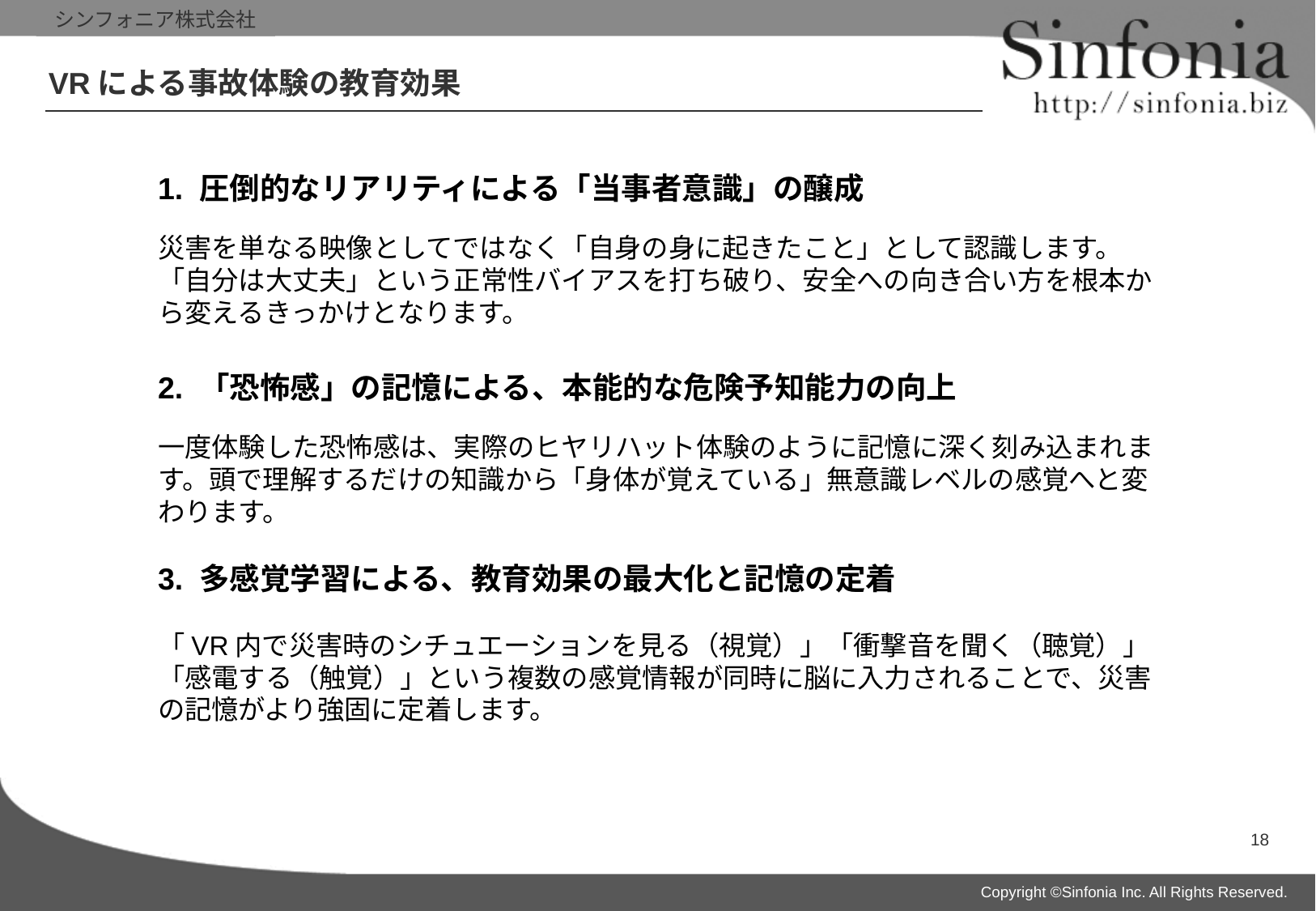

# VRによる事故体験の教育効果
1. 圧倒的なリアリティによる「当事者意識」の醸成
災害を単なる映像としてではなく「自身の身に起きたこと」として認識します。「自分は大丈夫」という正常性バイアスを打ち破り、安全への向き合い方を根本から変えるきっかけとなります。
2. 「恐怖感」の記憶による、本能的な危険予知能力の向上
一度体験した恐怖感は、実際のヒヤリハット体験のように記憶に深く刻み込まれます。頭で理解するだけの知識から「身体が覚えている」無意識レベルの感覚へと変わります。

3. 多感覚学習による、教育効果の最大化と記憶の定着

「VR内で災害時のシチュエーションを見る（視覚）」「衝撃音を聞く（聴覚）」「感電する（触覚）」という複数の感覚情報が同時に脳に入力されることで、災害の記憶がより強固に定着します。
18